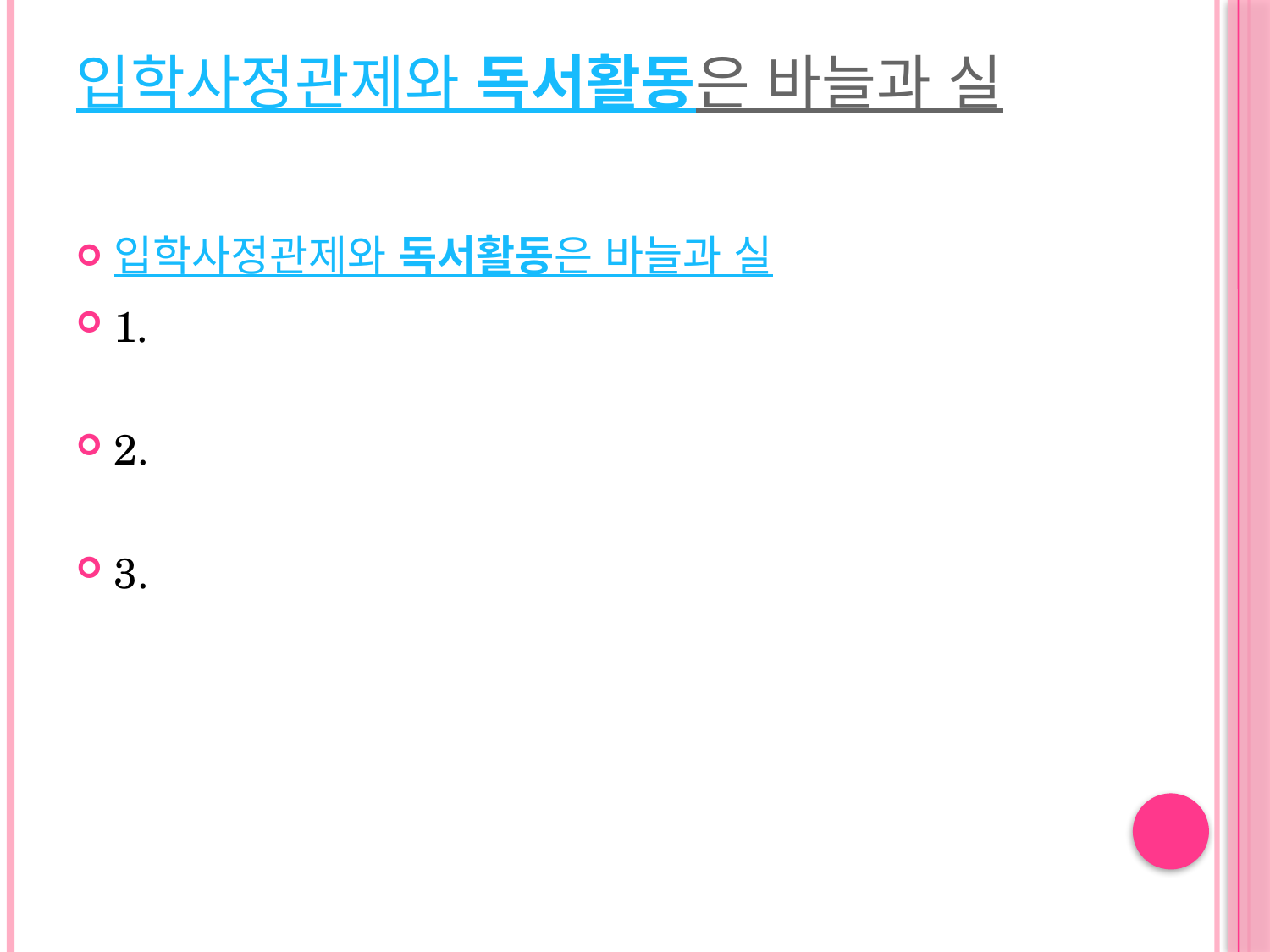

# 입학사정관제와 독서활동은 바늘과 실
입학사정관제와 독서활동은 바늘과 실
1.

2.

3.